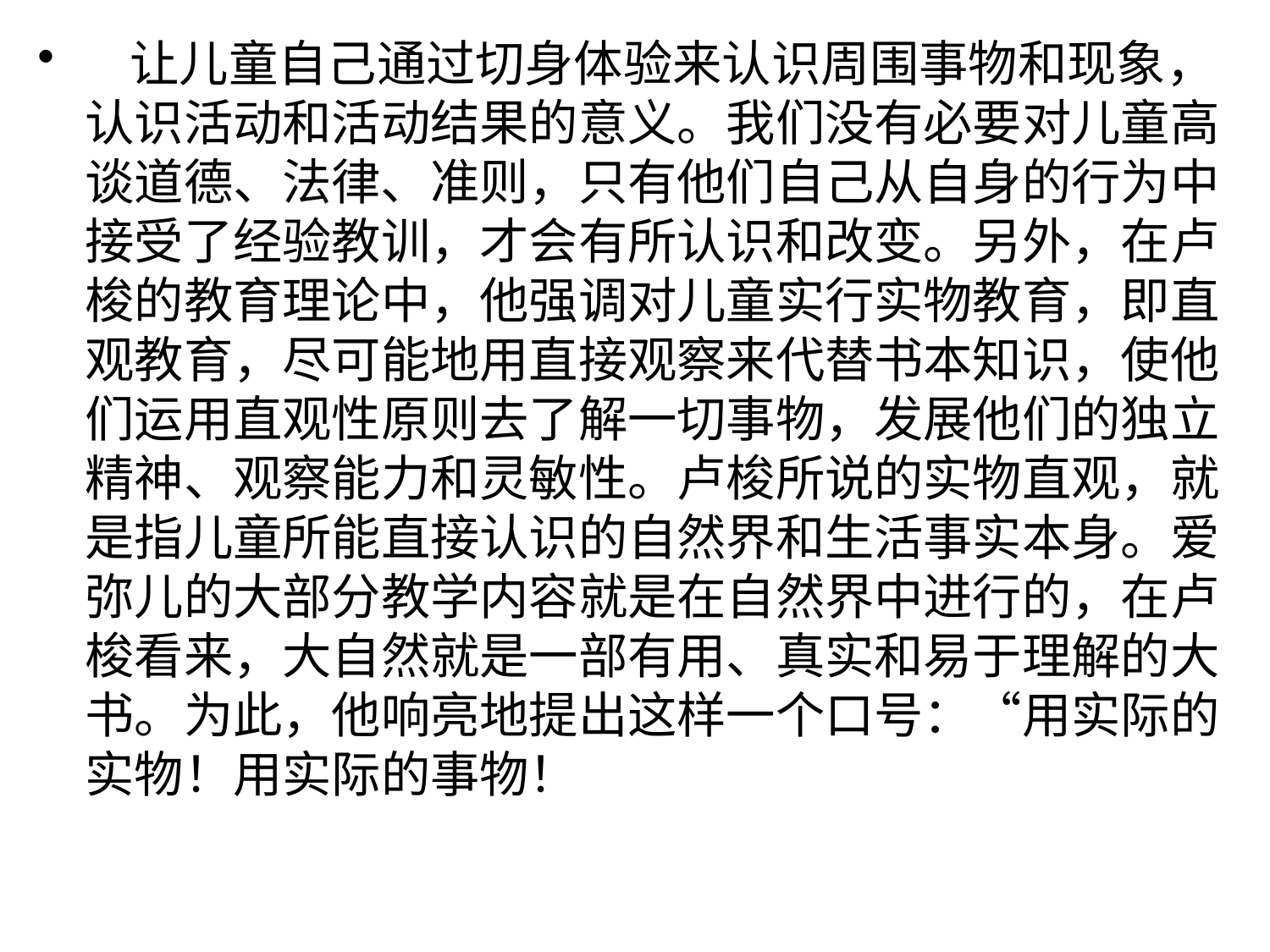

让儿童自己通过切身体验来认识周围事物和现象，认识活动和活动结果的意义。我们没有必要对儿童高谈道德、法律、准则，只有他们自己从自身的行为中接受了经验教训，才会有所认识和改变。另外，在卢梭的教育理论中，他强调对儿童实行实物教育，即直观教育，尽可能地用直接观察来代替书本知识，使他们运用直观性原则去了解一切事物，发展他们的独立精神、观察能力和灵敏性。卢梭所说的实物直观，就是指儿童所能直接认识的自然界和生活事实本身。爱弥儿的大部分教学内容就是在自然界中进行的，在卢梭看来，大自然就是一部有用、真实和易于理解的大书。为此，他响亮地提出这样一个口号：“用实际的实物！用实际的事物！
#